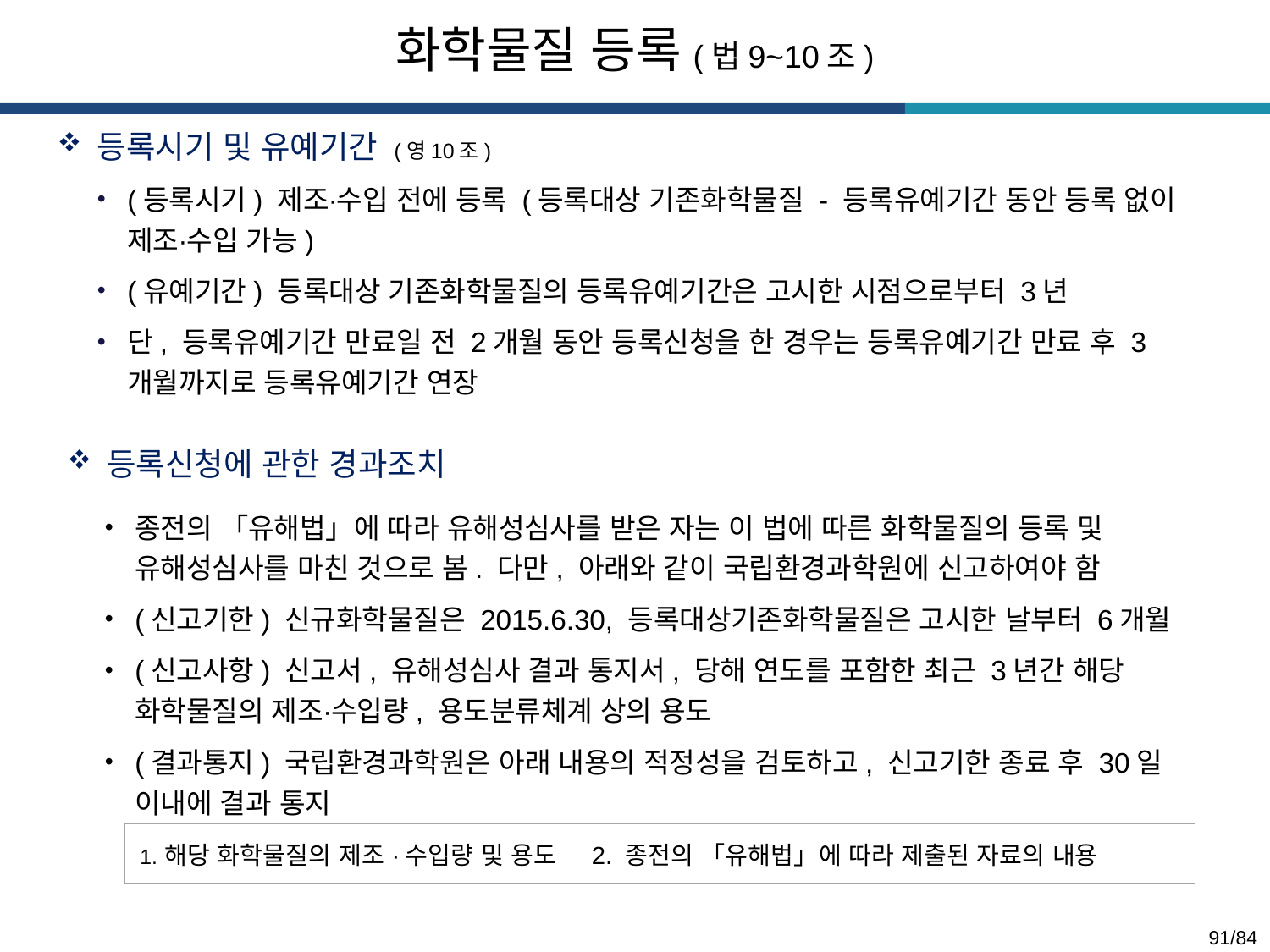

화학물질 등록(법9~10조)
등록시기 및 유예기간 (영10조)
(등록시기) 제조∙수입 전에 등록 (등록대상 기존화학물질 - 등록유예기간 동안 등록 없이 제조∙수입 가능)
(유예기간) 등록대상 기존화학물질의 등록유예기간은 고시한 시점으로부터 3년
단, 등록유예기간 만료일 전 2개월 동안 등록신청을 한 경우는 등록유예기간 만료 후 3개월까지로 등록유예기간 연장
등록신청에 관한 경과조치
종전의 「유해법」에 따라 유해성심사를 받은 자는 이 법에 따른 화학물질의 등록 및 유해성심사를 마친 것으로 봄. 다만, 아래와 같이 국립환경과학원에 신고하여야 함
(신고기한) 신규화학물질은 2015.6.30, 등록대상기존화학물질은 고시한 날부터 6개월
(신고사항) 신고서, 유해성심사 결과 통지서, 당해 연도를 포함한 최근 3년간 해당 화학물질의 제조∙수입량, 용도분류체계 상의 용도
(결과통지) 국립환경과학원은 아래 내용의 적정성을 검토하고, 신고기한 종료 후 30일 이내에 결과 통지
| 해당 화학물질의 제조·수입량 및 용도 2. 종전의 「유해법」에 따라 제출된 자료의 내용 |
| --- |